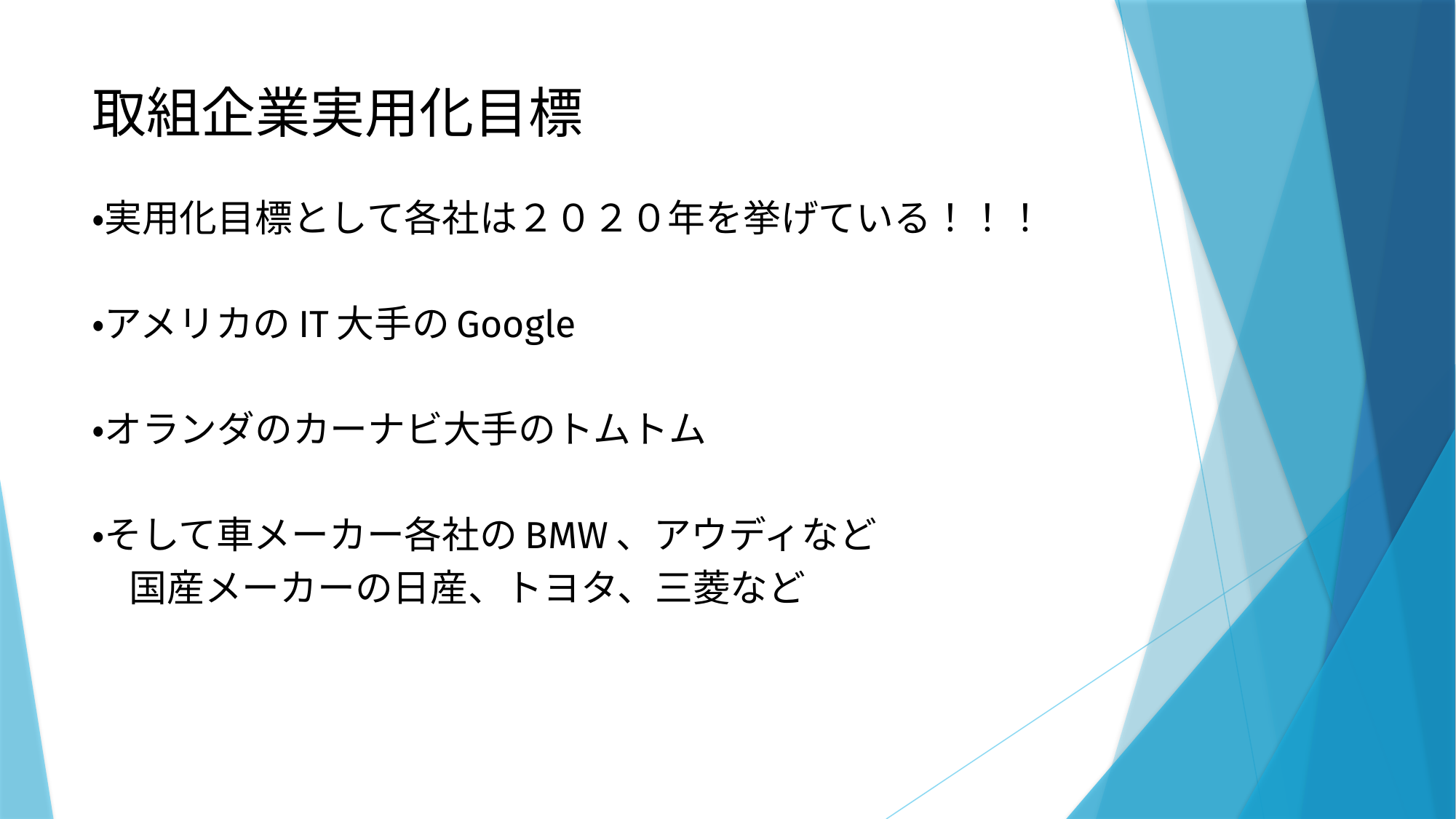

# 取組企業実用化目標
・実用化目標として各社は２０２０年を挙げている！！！

・アメリカのIT大手のGoogle

・オランダのカーナビ大手のトムトム

・そして車メーカー各社のBMW、アウディなど
　国産メーカーの日産、トヨタ、三菱など